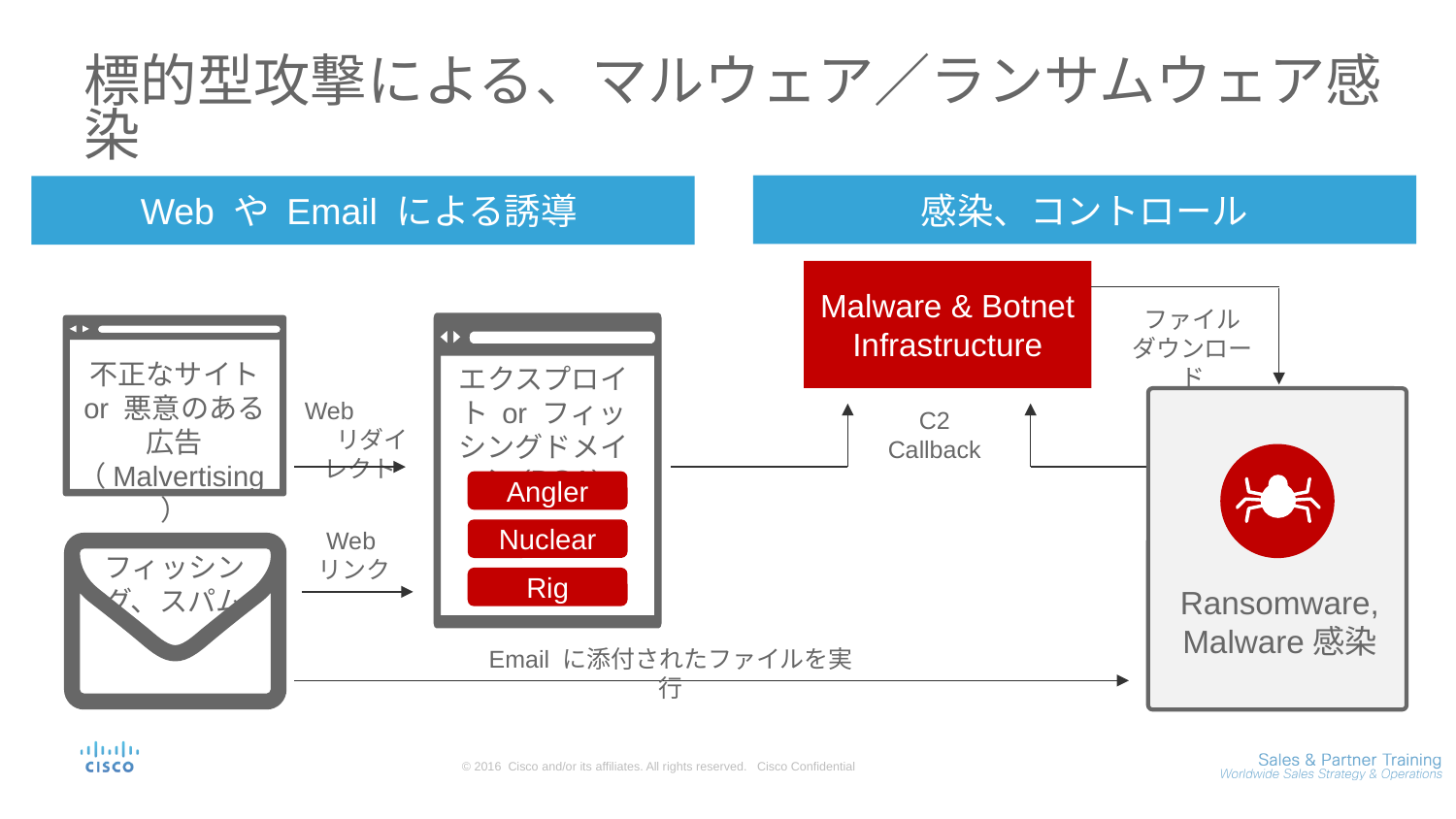

# 標的型攻撃による、マルウェア／ランサムウェア感染
感染、コントロール
Web や Email による誘導
Malware & Botnet Infrastructure
ファイル
ダウンロード
エクスプロイト or フィッシングドメイン(DGA)

Angler
Nuclear
Rig

不正なサイト or 悪意のある広告（Malvertising）
Web 　　　リダイレクト

Ransomware,
Malware感染
C2 Callback
Web
リンク

フィッシング、スパム
Email に添付されたファイルを実行